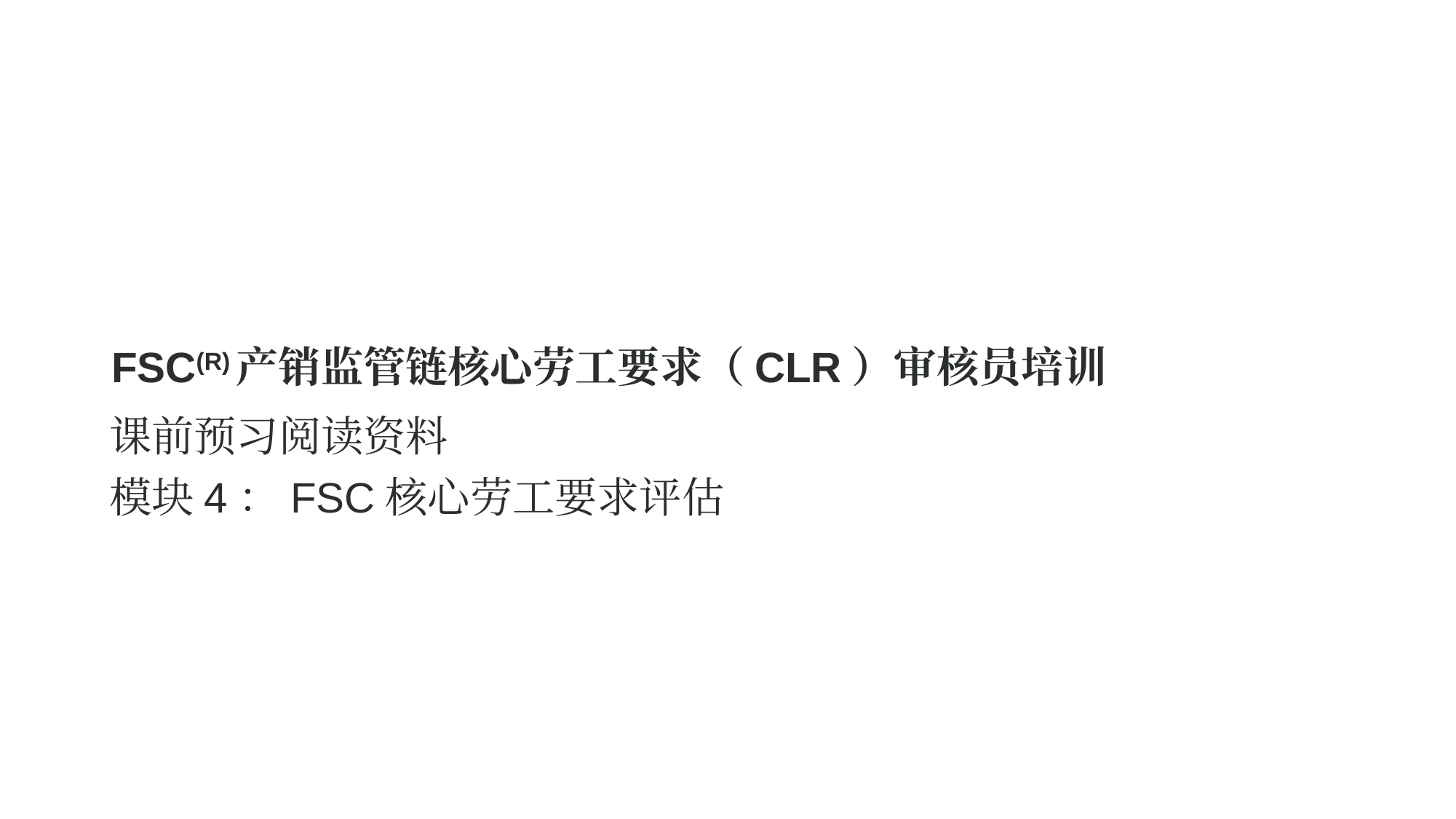

FSC(R)产销监管链核心劳工要求（CLR）审核员培训
课前预习阅读资料
模块4：FSC核心劳工要求评估